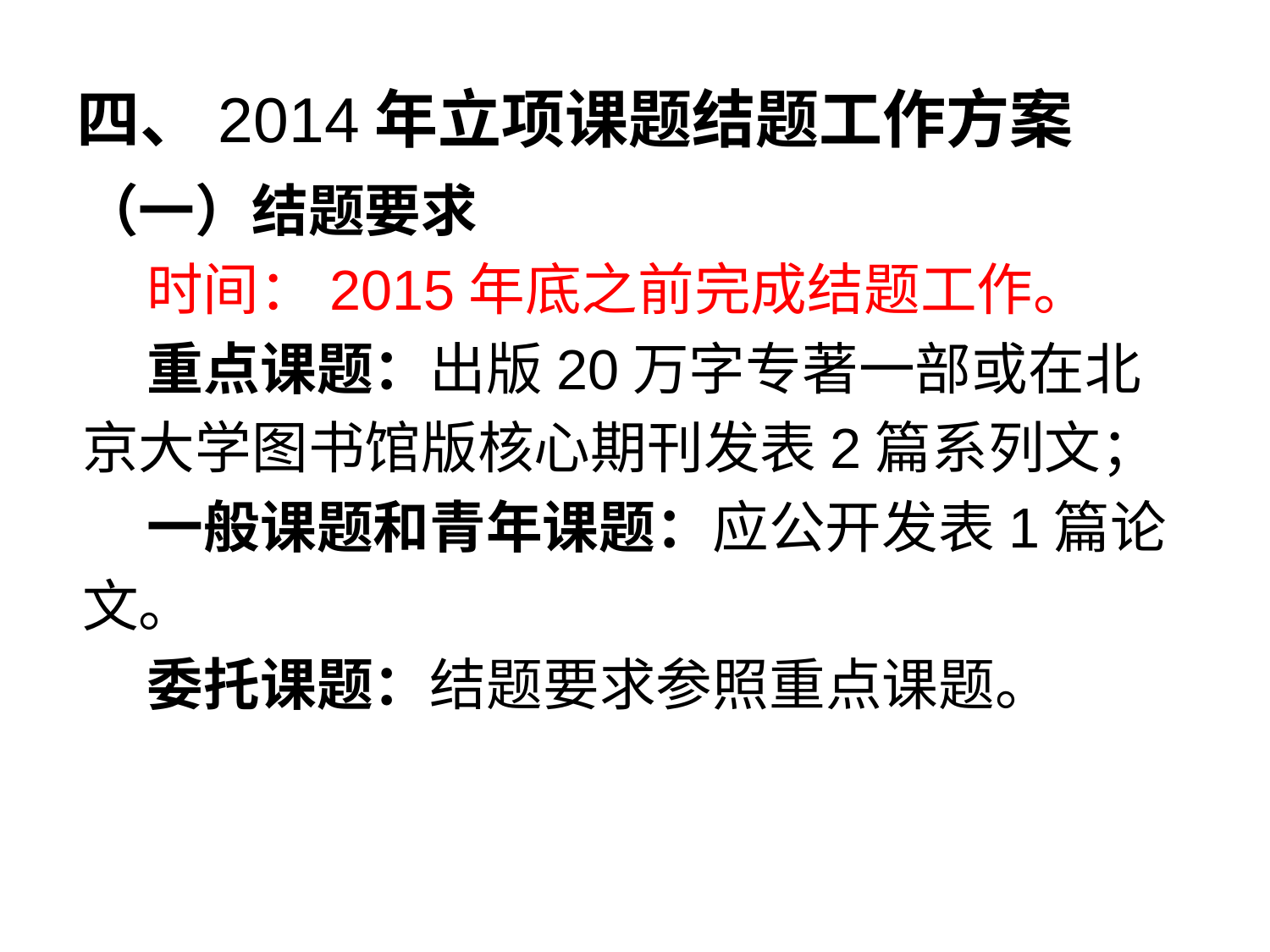

# 四、2014年立项课题结题工作方案
（一）结题要求
    时间：2015年底之前完成结题工作。
    重点课题：出版20万字专著一部或在北
京大学图书馆版核心期刊发表2篇系列文；
    一般课题和青年课题：应公开发表1篇论
文。
    委托课题：结题要求参照重点课题。